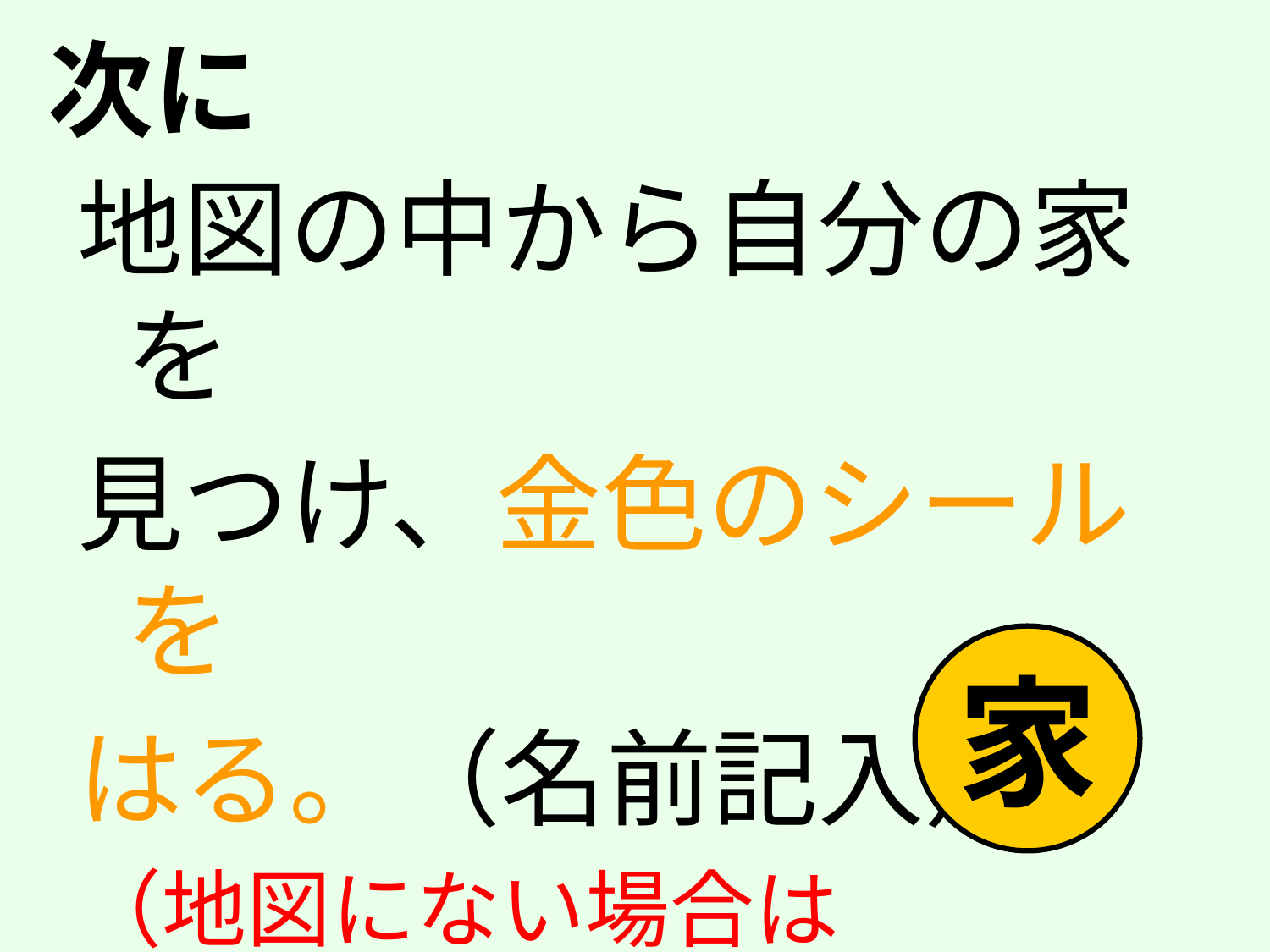

# 次に
地図の中から自分の家を
見つけ、金色のシールを
はる。（名前記入）
（地図にない場合は
家に向かう道のはし）
家